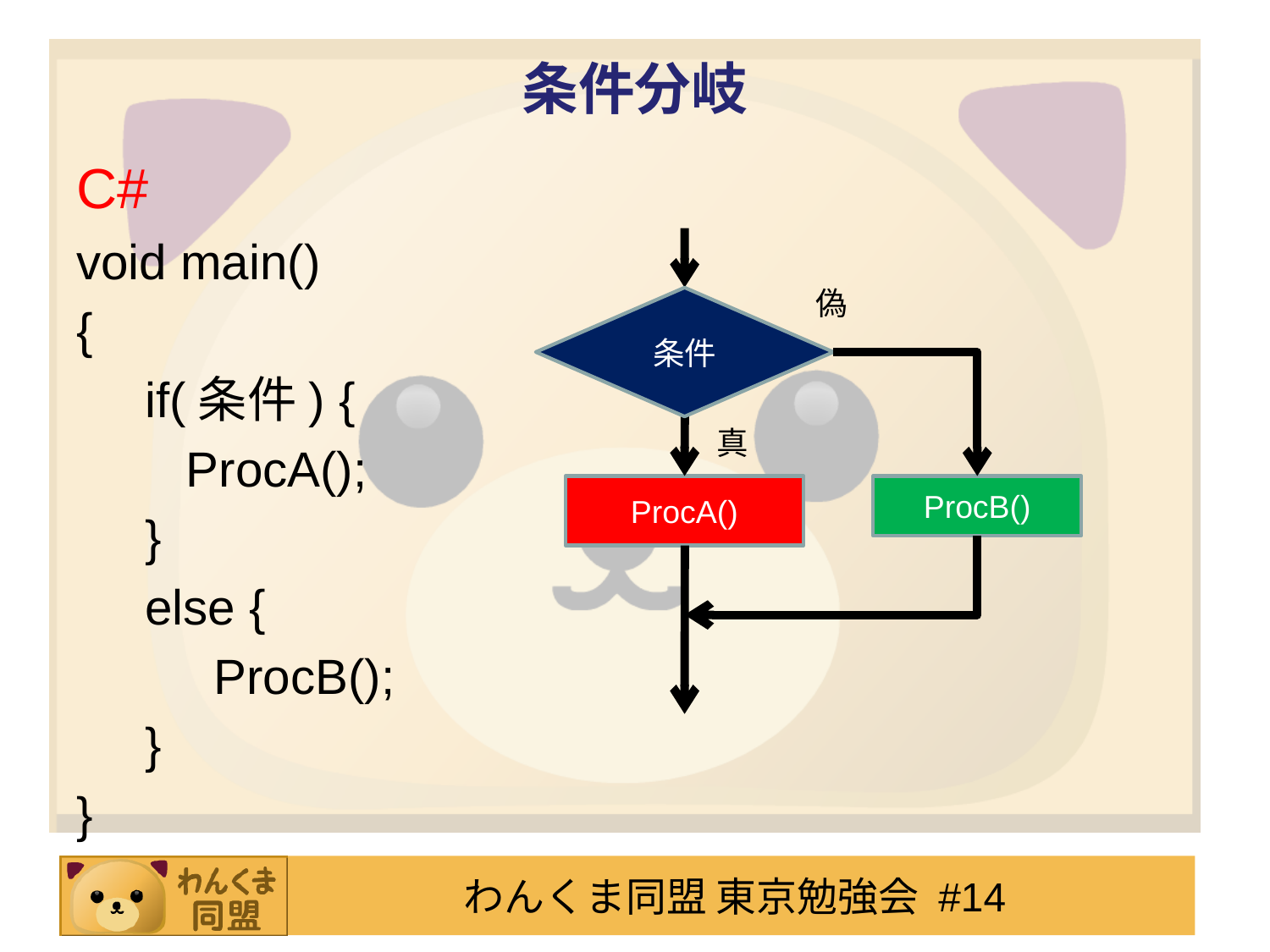

# 条件分岐
C#
void main()
{
     if(条件) {
        ProcA();
     }
     else {
          ProcB();
     }
}
偽
条件
真
ProcA()
ProcB()